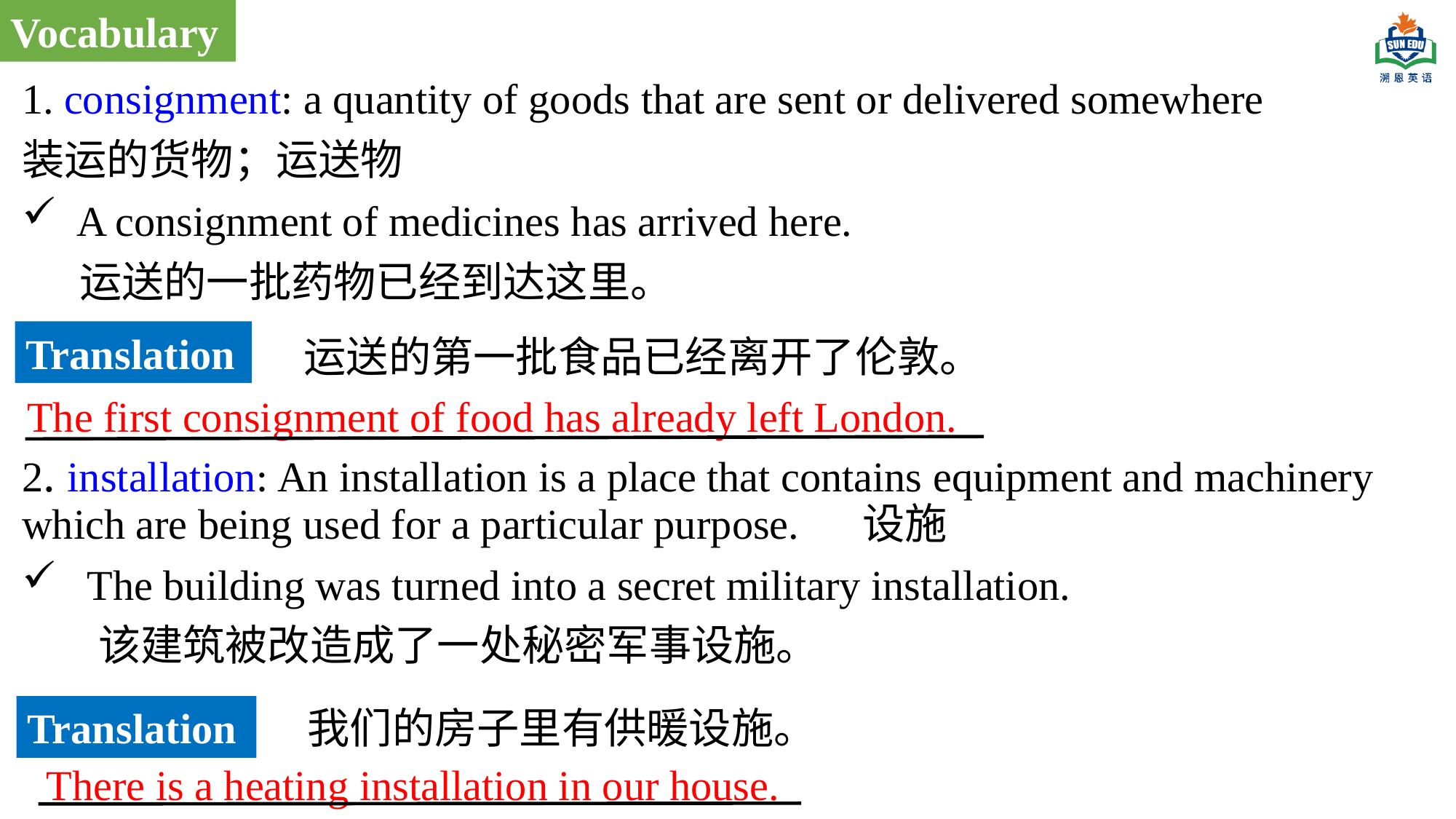

Vocabulary
1. consignment: a quantity of goods that are sent or delivered somewhere
装运的货物；运送物
A consignment of medicines has arrived here.
     运送的一批药物已经到达这里。

2. installation: An installation is a place that contains equipment and machinery which are being used for a particular purpose.     设施
 The building was turned into a secret military installation.
       该建筑被改造成了一处秘密军事设施。
Translation
运送的第一批食品已经离开了伦敦。
The first consignment of food has already left London.
Translation
我们的房子里有供暖设施。
There is a heating installation in our house.